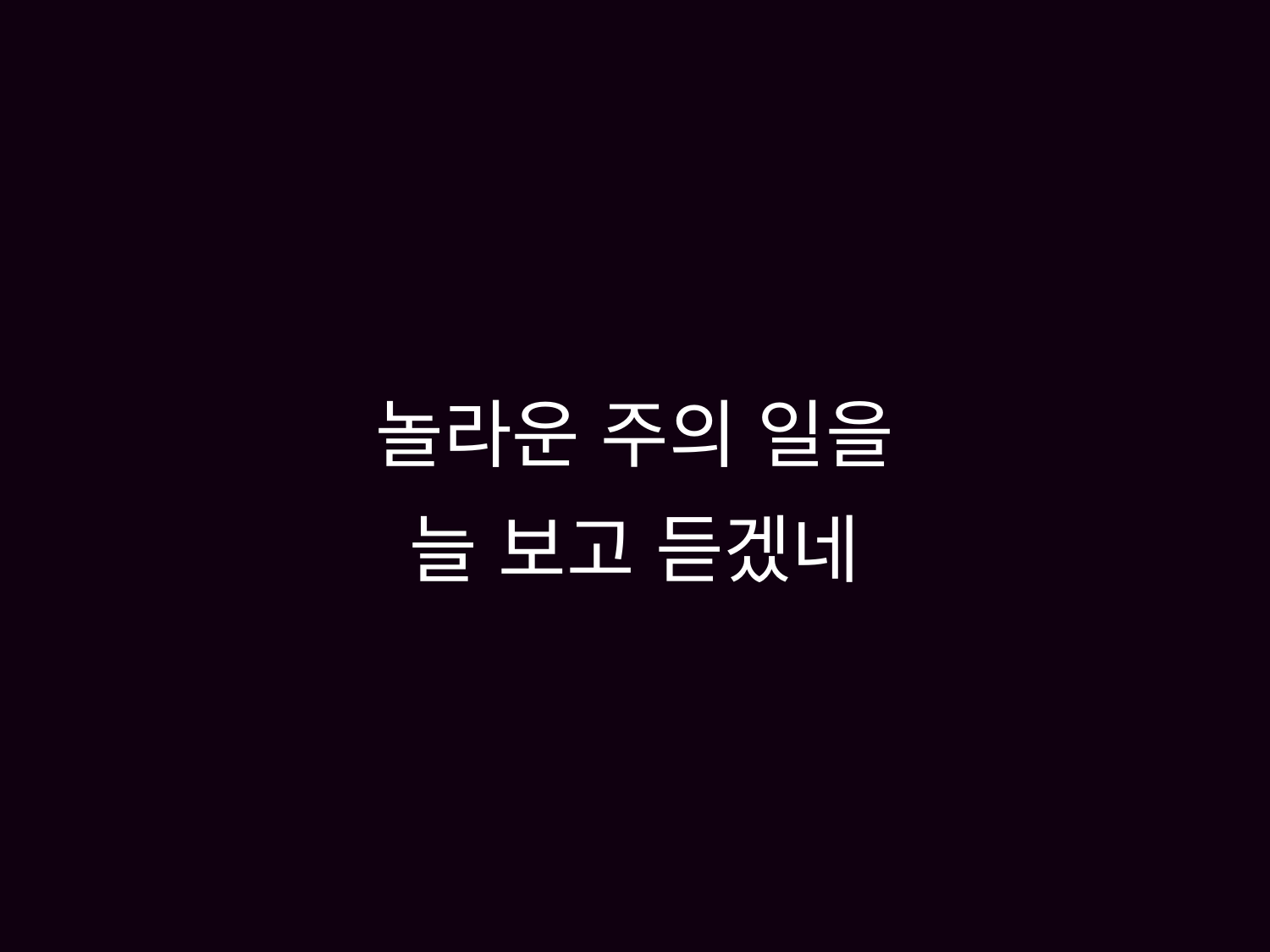

# 놀라운 주의 일을 늘 보고 듣겠네